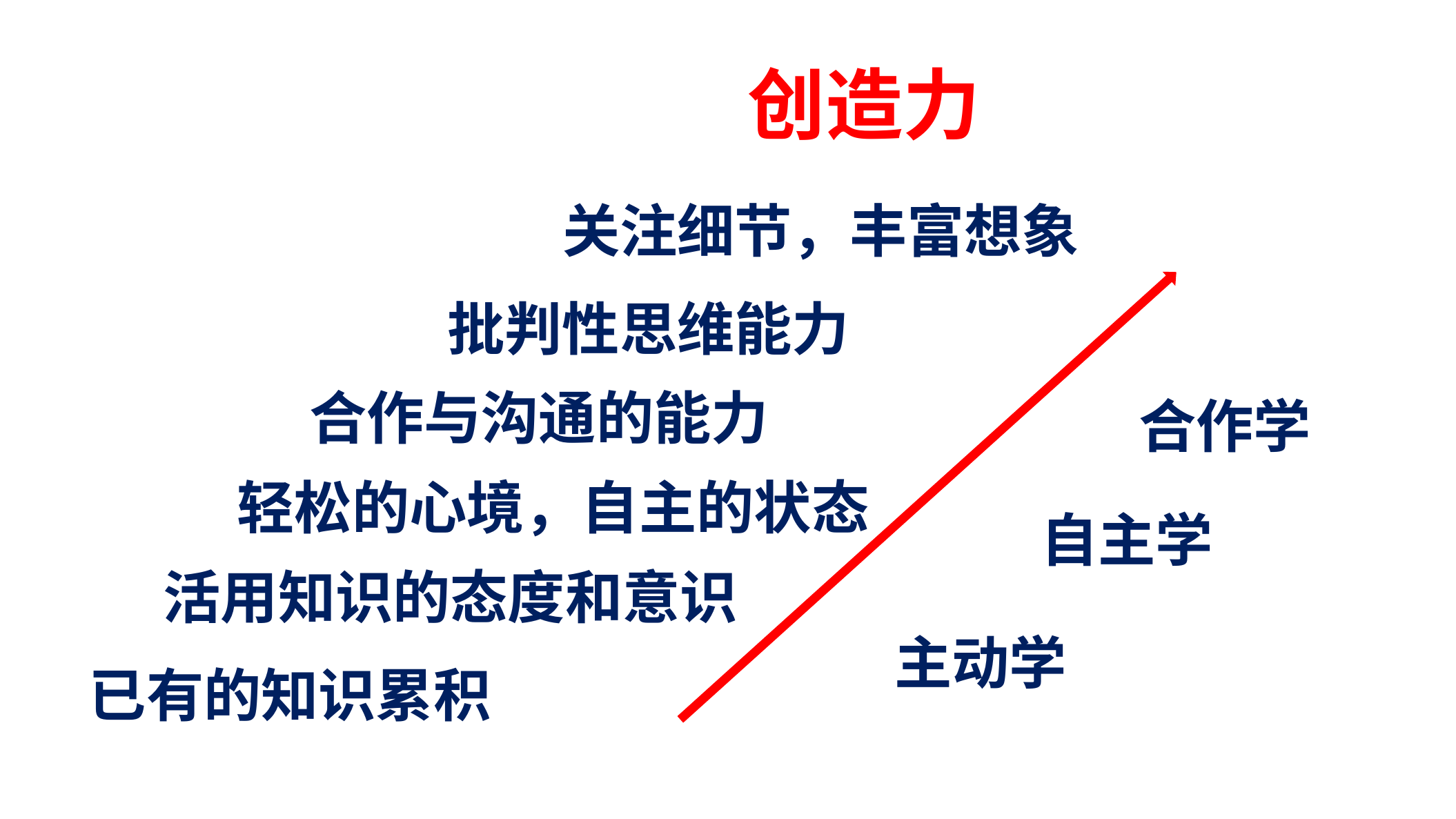

创造力
关注细节，丰富想象
批判性思维能力
合作与沟通的能力
合作学
轻松的心境，自主的状态

自主学
活用知识的态度和意识
主动学
已有的知识累积